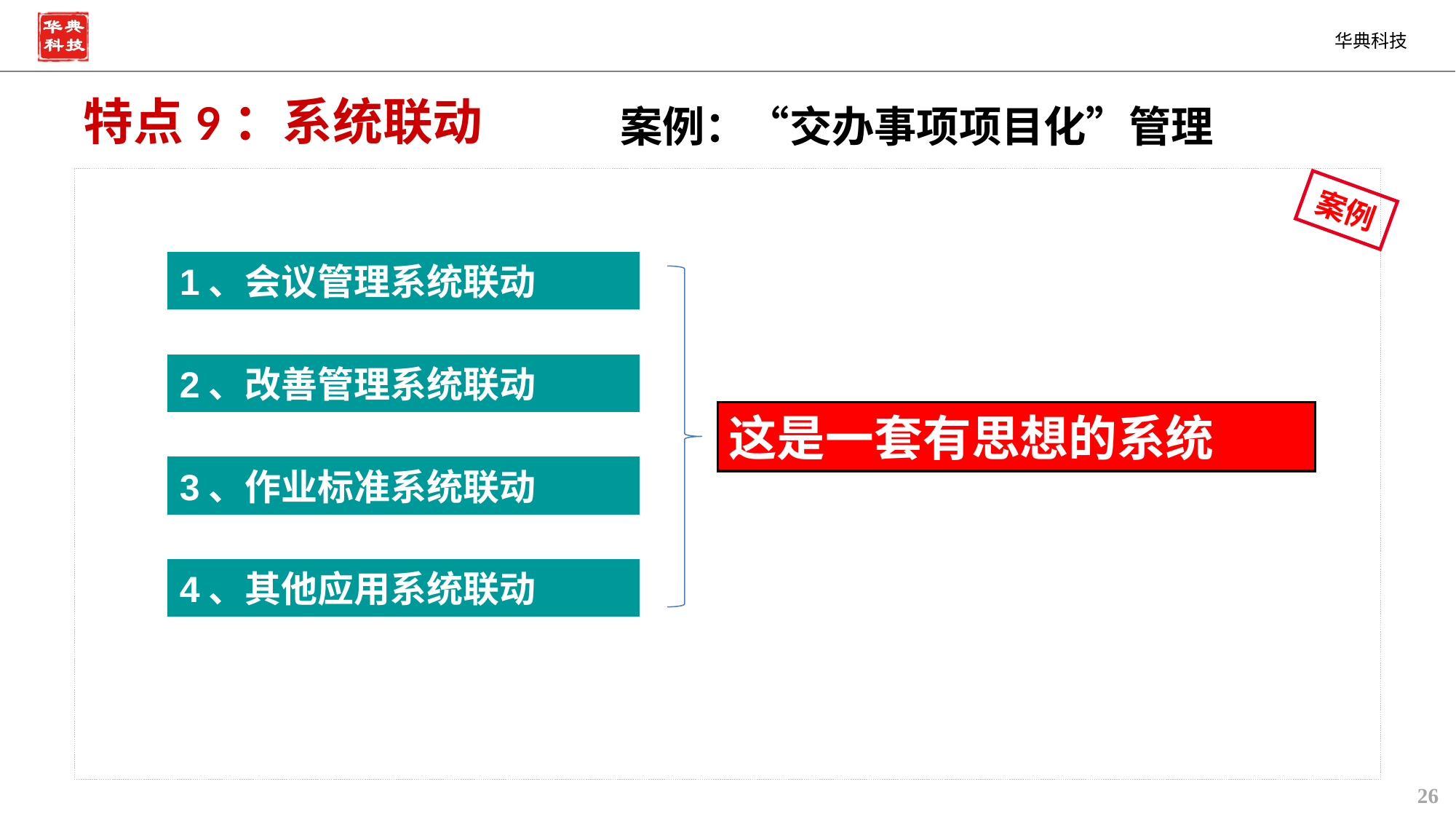

特点9：系统联动
# 案例：“交办事项项目化”管理
案例
1、会议管理系统联动

2、改善管理系统联动
这是一套有思想的系统
3、作业标准系统联动
4、其他应用系统联动